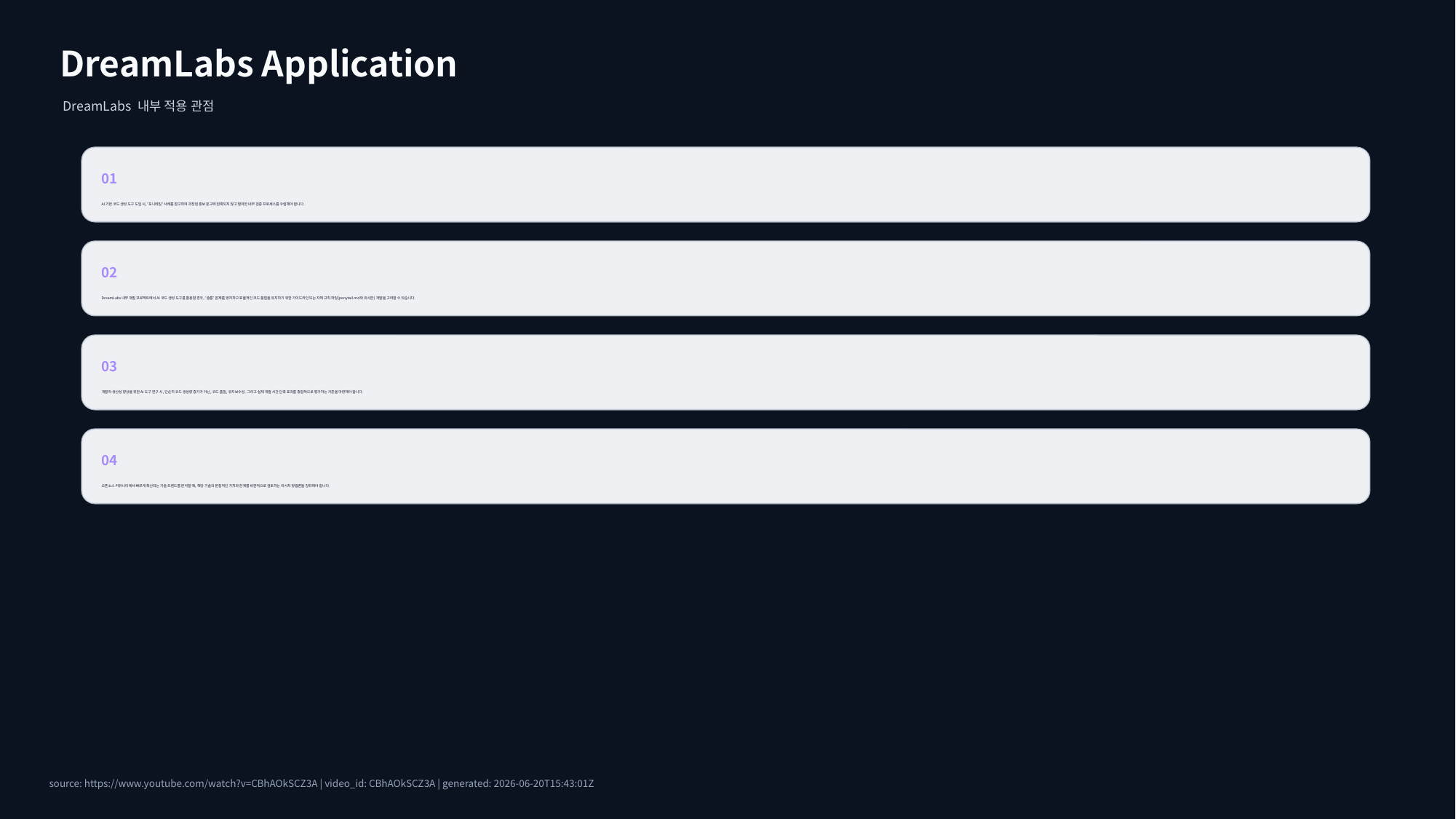

DreamLabs Application
DreamLabs 내부 적용 관점

01
AI 기반 코드 생성 도구 도입 시, '포니테일' 사례를 참고하여 과장된 홍보 문구에 현혹되지 않고 철저한 내부 검증 프로세스를 수립해야 합니다.

02
DreamLabs 내부 개발 프로젝트에서 AI 코드 생성 도구를 활용할 경우, '슬롭' 문제를 방지하고 효율적인 코드 품질을 유지하기 위한 가이드라인 또는 자체 규칙 파일(ponytail.md와 유사한) 개발을 고려할 수 있습니다.

03
개발자 생산성 향상을 위한 AI 도구 연구 시, 단순히 코드 생성량 증가가 아닌, 코드 품질, 유지보수성, 그리고 실제 개발 시간 단축 효과를 종합적으로 평가하는 기준을 마련해야 합니다.

04
오픈소스 커뮤니티에서 빠르게 확산되는 기술 트렌드를 분석할 때, 해당 기술의 본질적인 가치와 한계를 비판적으로 검토하는 리서치 방법론을 강화해야 합니다.
source: https://www.youtube.com/watch?v=CBhAOkSCZ3A | video_id: CBhAOkSCZ3A | generated: 2026-06-20T15:43:01Z